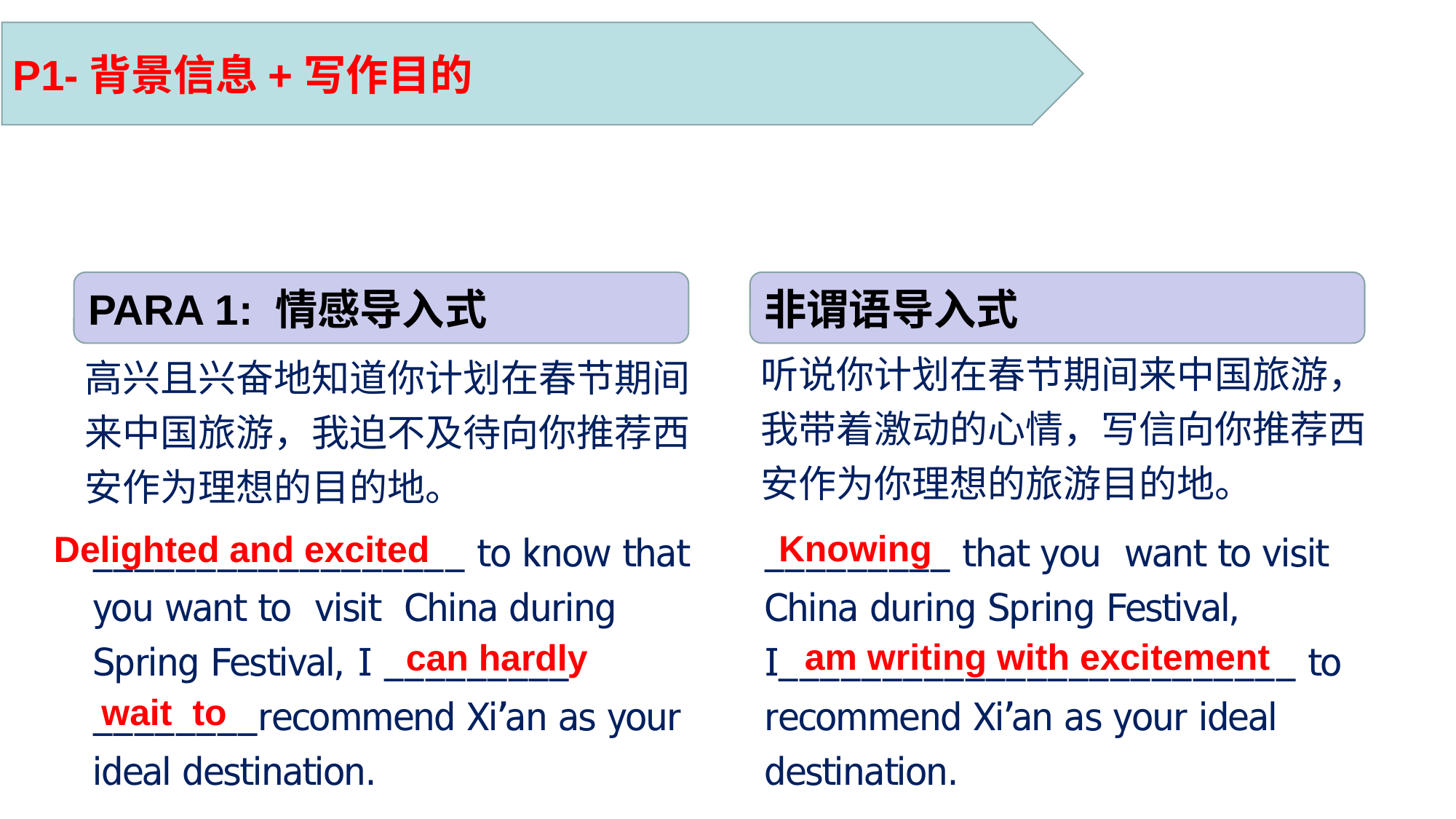

P1-背景信息+写作目的
PARA 1: 情感导入式
非谓语导入式
听说你计划在春节期间来中国旅游，我带着激动的心情，写信向你推荐西安作为你理想的旅游目的地。
高兴且兴奋地知道你计划在春节期间来中国旅游，我迫不及待向你推荐西安作为理想的目的地。
__________________ to know that you want to  visit  China during Spring Festival, I _________ ________recommend Xi’an as your ideal destination.
_________ that you  want to visit China during Spring Festival, I_________________________ to recommend Xi’an as your ideal destination.
Knowing
Delighted and excited
can hardly
am writing with excitement
wait  to